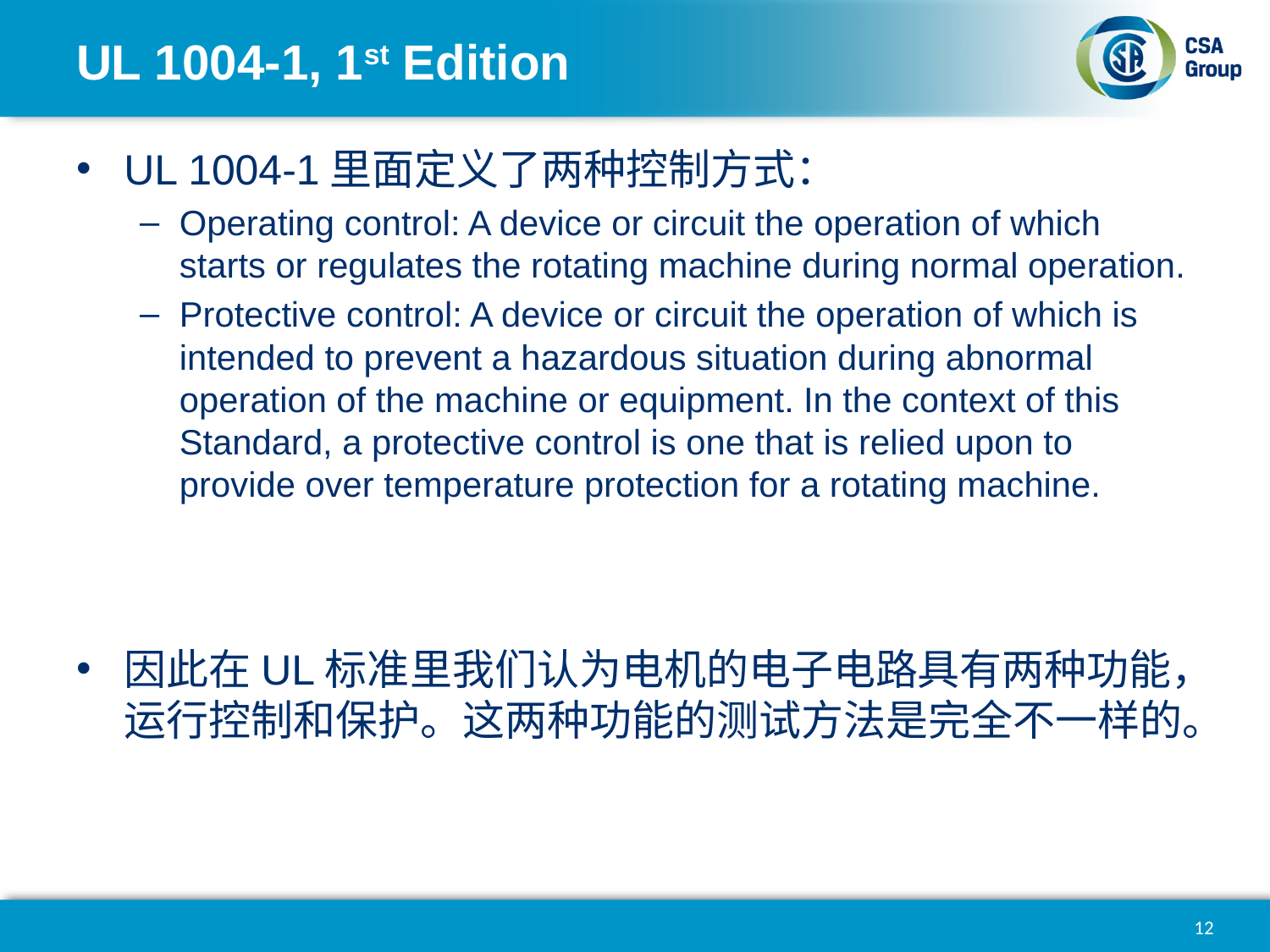

# UL 1004-1, 1st Edition
UL 1004-1里面定义了两种控制方式：
Operating control: A device or circuit the operation of which starts or regulates the rotating machine during normal operation.
Protective control: A device or circuit the operation of which is intended to prevent a hazardous situation during abnormal operation of the machine or equipment. In the context of this Standard, a protective control is one that is relied upon to provide over temperature protection for a rotating machine.

因此在UL标准里我们认为电机的电子电路具有两种功能，运行控制和保护。这两种功能的测试方法是完全不一样的。
12